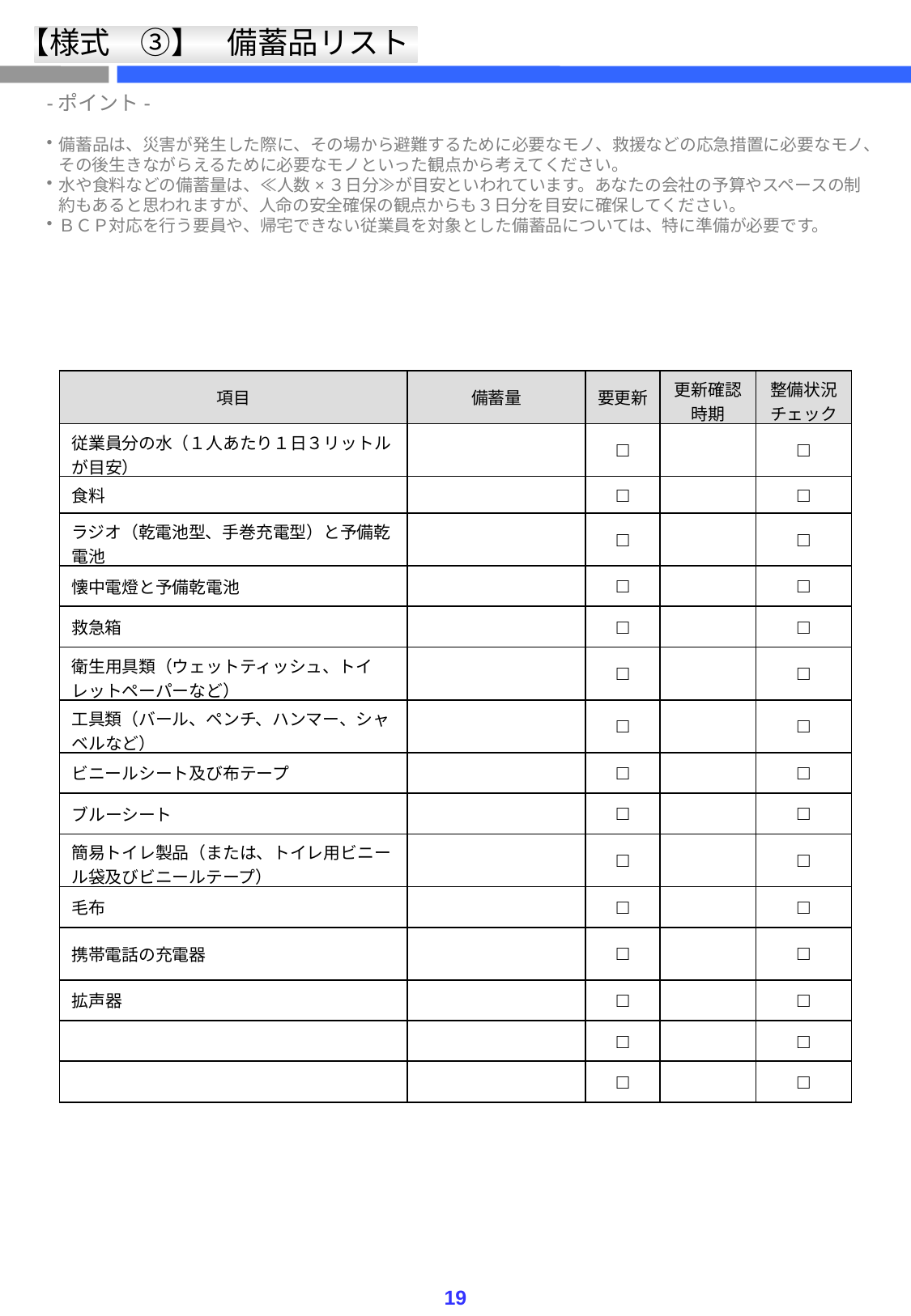

【様式　③】
備蓄品リスト

-ポイント-

備蓄品は、災害が発生した際に、その場から避難するために必要なモノ、救援などの応急措置に必要なモノ、その後生きながらえるために必要なモノといった観点から考えてください。
水や食料などの備蓄量は、≪人数×３日分≫が目安といわれています。あなたの会社の予算やスペースの制約もあると思われますが、人命の安全確保の観点からも３日分を目安に確保してください。
ＢＣＰ対応を行う要員や、帰宅できない従業員を対象とした備蓄品については、特に準備が必要です。
| 項目 | 備蓄量 | 要更新 | 更新確認 時期 | 整備状況チェック |
| --- | --- | --- | --- | --- |
| 従業員分の水（１人あたり１日３リットルが目安） |  | □ |  | □ |
| 食料 |  | □ |  | □ |
| ラジオ（乾電池型、手巻充電型）と予備乾電池 |  | □ |  | □ |
| 懐中電燈と予備乾電池 |  | □ |  | □ |
| 救急箱 |  | □ |  | □ |
| 衛生用具類（ウェットティッシュ、トイレットペーパーなど） |  | □ |  | □ |
| 工具類（バール、ペンチ、ハンマー、シャベルなど） |  | □ |  | □ |
| ビニールシート及び布テープ |  | □ |  | □ |
| ブルーシート |  | □ |  | □ |
| 簡易トイレ製品（または、トイレ用ビニール袋及びビニールテープ） |  | □ |  | □ |
| 毛布 |  | □ |  | □ |
| 携帯電話の充電器 |  | □ |  | □ |
| 拡声器 |  | □ |  | □ |
|  |  | □ |  | □ |
|  |  | □ |  | □ |
19